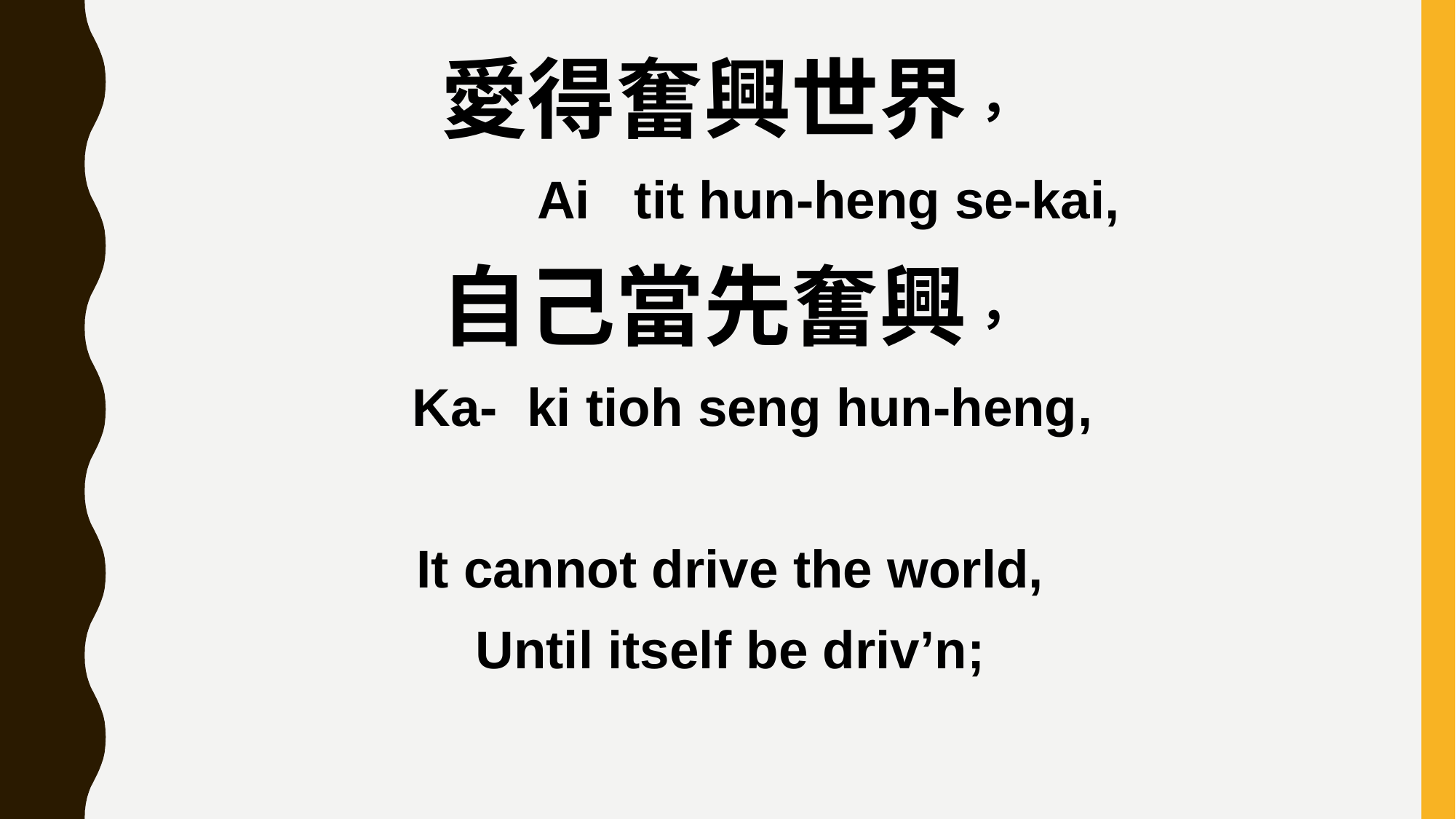

愛得奮興世界，
                       Ai   tit hun-heng se-kai,
自己當先奮興，
   Ka-  ki tioh seng hun-heng,

It cannot drive the world,
Until itself be driv’n;